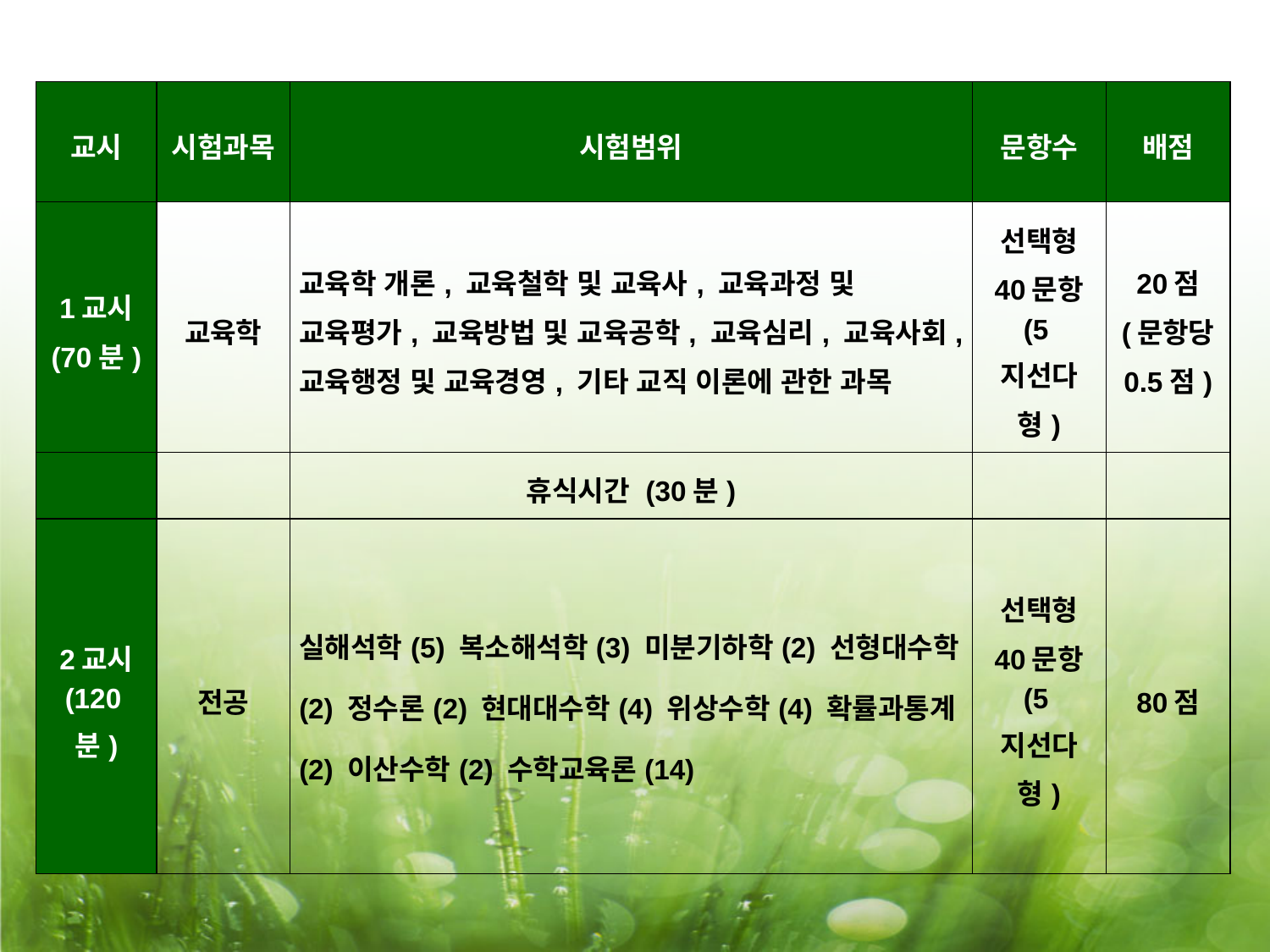

| 교시 | 시험과목 | 시험범위 | 문항수 | 배점 |
| --- | --- | --- | --- | --- |
| 1교시 (70분) | 교육학 | 교육학 개론, 교육철학 및 교육사, 교육과정 및 교육평가, 교육방법 및 교육공학, 교육심리, 교육사회, 교육행정 및 교육경영, 기타 교직 이론에 관한 과목 | 선택형 40문항 (5지선다형) | 20점 (문항당 0.5점) |
|  |  | 휴식시간 (30분) |  |  |
| 2교시 (120분) | 전공 | 실해석학(5) 복소해석학(3) 미분기하학(2) 선형대수학(2) 정수론(2) 현대대수학(4) 위상수학(4) 확률과통계(2) 이산수학(2) 수학교육론(14) | 선택형 40문항 (5지선다형) | 80점 |